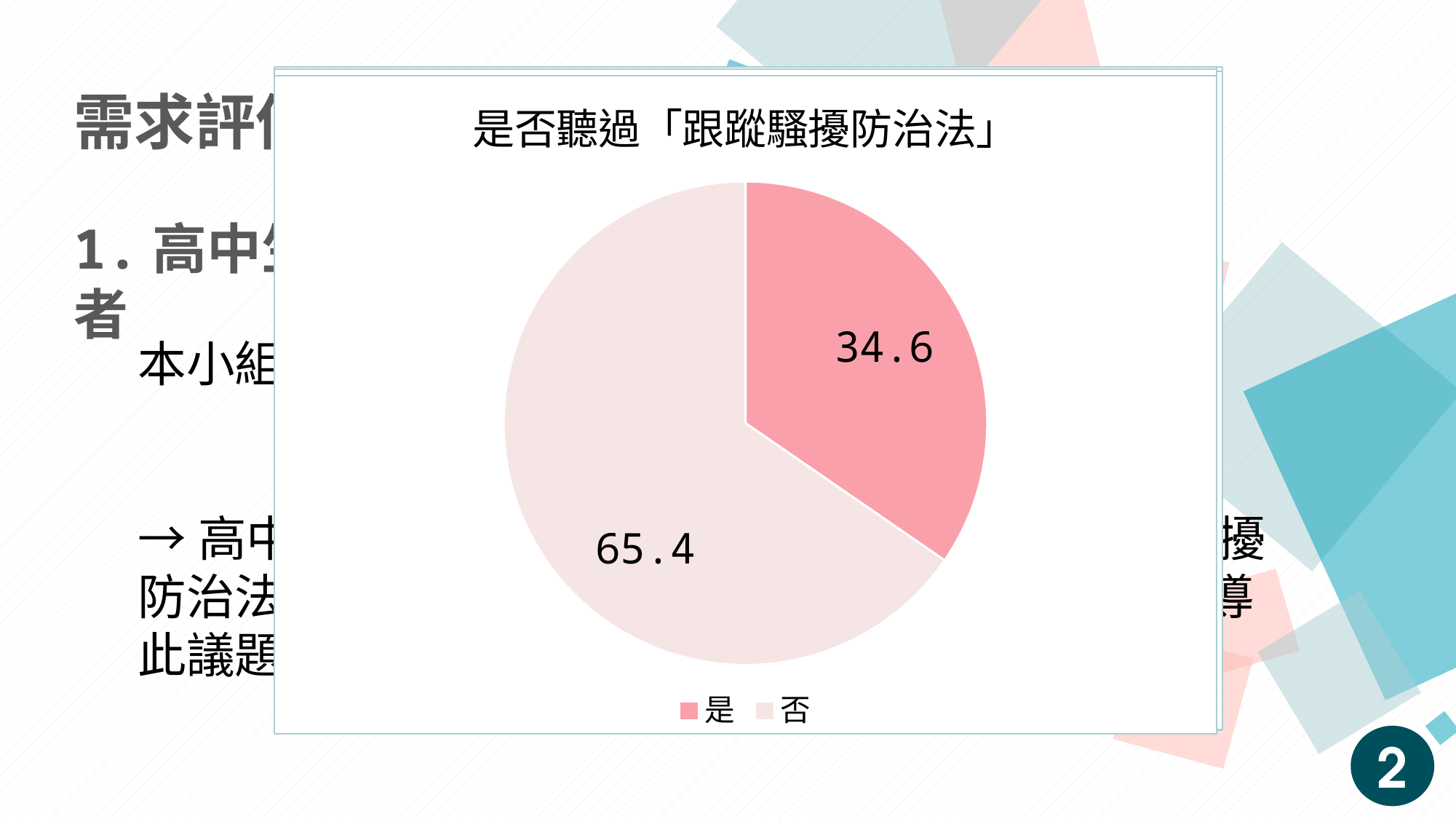

### Chart

| Category |
|---|

### Chart:

| Category | 自己是否有被跟蹤騷擾的經驗 |
|---|---|
| 是 | 15.4 |
| 否 | 84.6 |

### Chart: 性別

| Category | 性別 |
|---|---|
| 男性 | 43.7 |
| 女性 | 56.3 |

### Chart: 自己是否擔心會遭受跟蹤騷擾

| Category | 自己是否擔心會遭受跟蹤騷擾 |
|---|---|
| 是 | 62.1 |
| 否 | 37.9 |

### Chart: 身邊的朋友、同學是否有被跟蹤騷擾的經驗

| Category | 身邊的朋友、同學是否有被跟蹤騷擾的經驗 |
|---|---|
| 是 | 38.5 |
| 否 | 61.5 |

### Chart:

| Category | 是否聽過「跟蹤騷擾防治法」 |
|---|---|
| 是 | 34.6 |
| 否 | 65.4 |
需求評估(1/2)
1.高中生擔心成為跟蹤騷擾受害者
本小組透過線上問卷邀請高中生填答

→高中生多數擔心自己受到跟蹤騷擾，卻對跟蹤騷擾防治法沒有太多了解，因此本小組認為向高中生宣導此議題有其必要性。
2